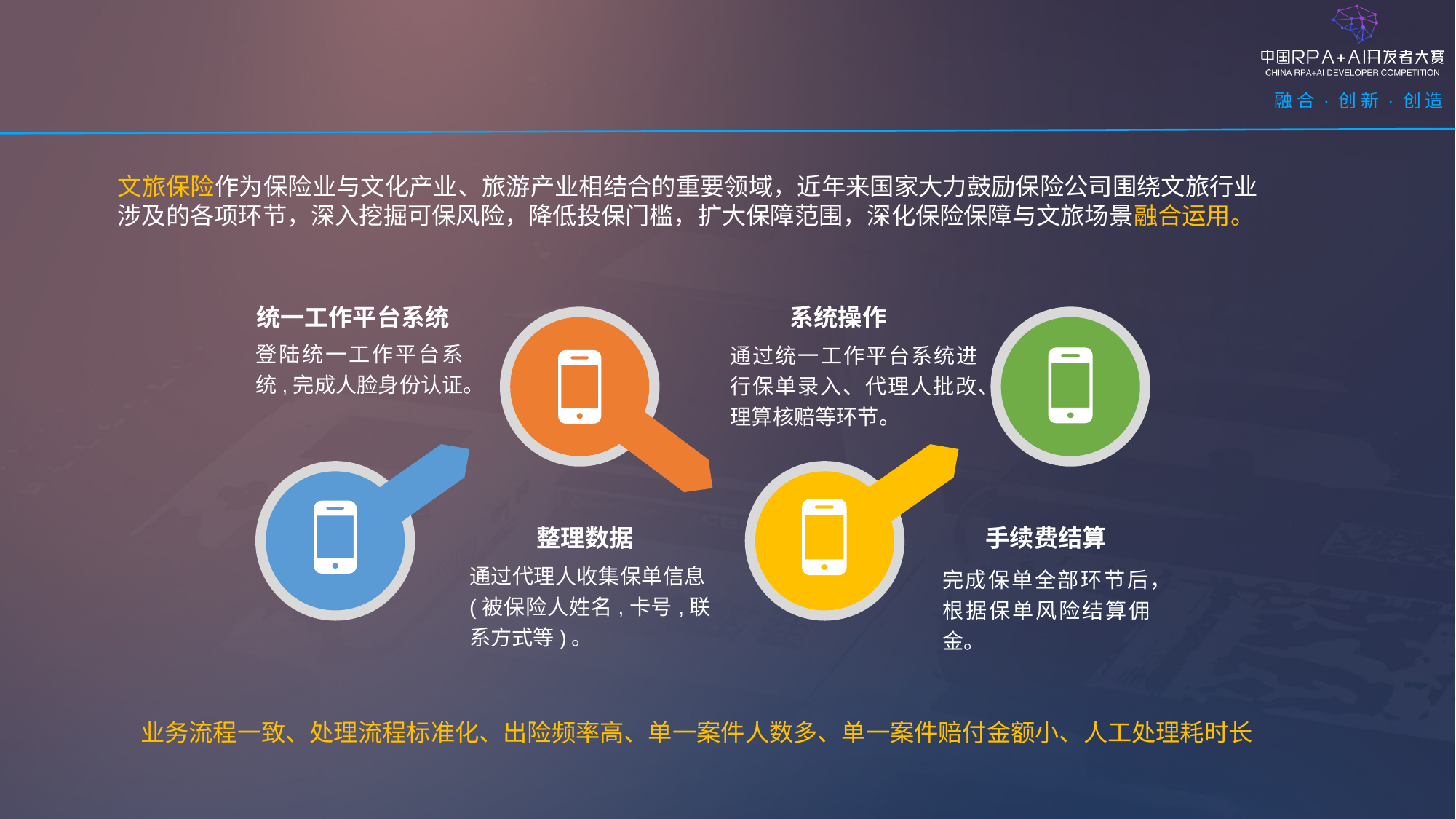

文旅保险作为保险业与文化产业、旅游产业相结合的重要领域，近年来国家大力鼓励保险公司围绕文旅行业涉及的各项环节，深入挖掘可保风险，降低投保门槛，扩大保障范围，深化保险保障与文旅场景融合运用。
统一工作平台系统
登陆统一工作平台系统,完成人脸身份认证。
系统操作
通过统一工作平台系统进行保单录入、代理人批改、理算核赔等环节。

整理数据
手续费结算
通过代理人收集保单信息(被保险人姓名,卡号,联系方式等)。
完成保单全部环节后，根据保单风险结算佣金。
业务流程一致、处理流程标准化、出险频率高、单一案件人数多、单一案件赔付金额小、人工处理耗时长